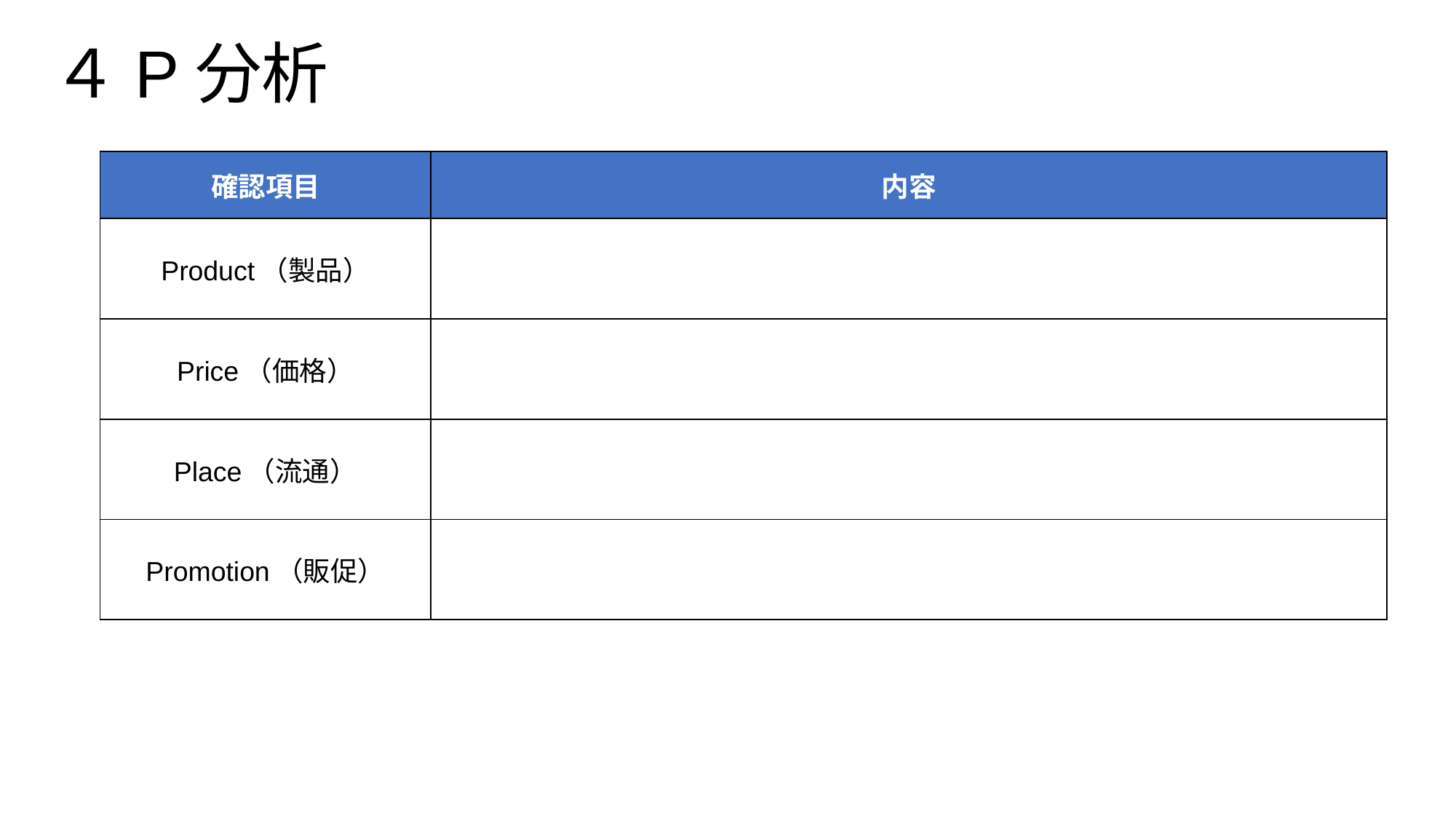

# ４P分析
| 確認項目 | 内容 |
| --- | --- |
| Product（製品） |  |
| Price（価格） |  |
| Place（流通） |  |
| Promotion（販促） |  |